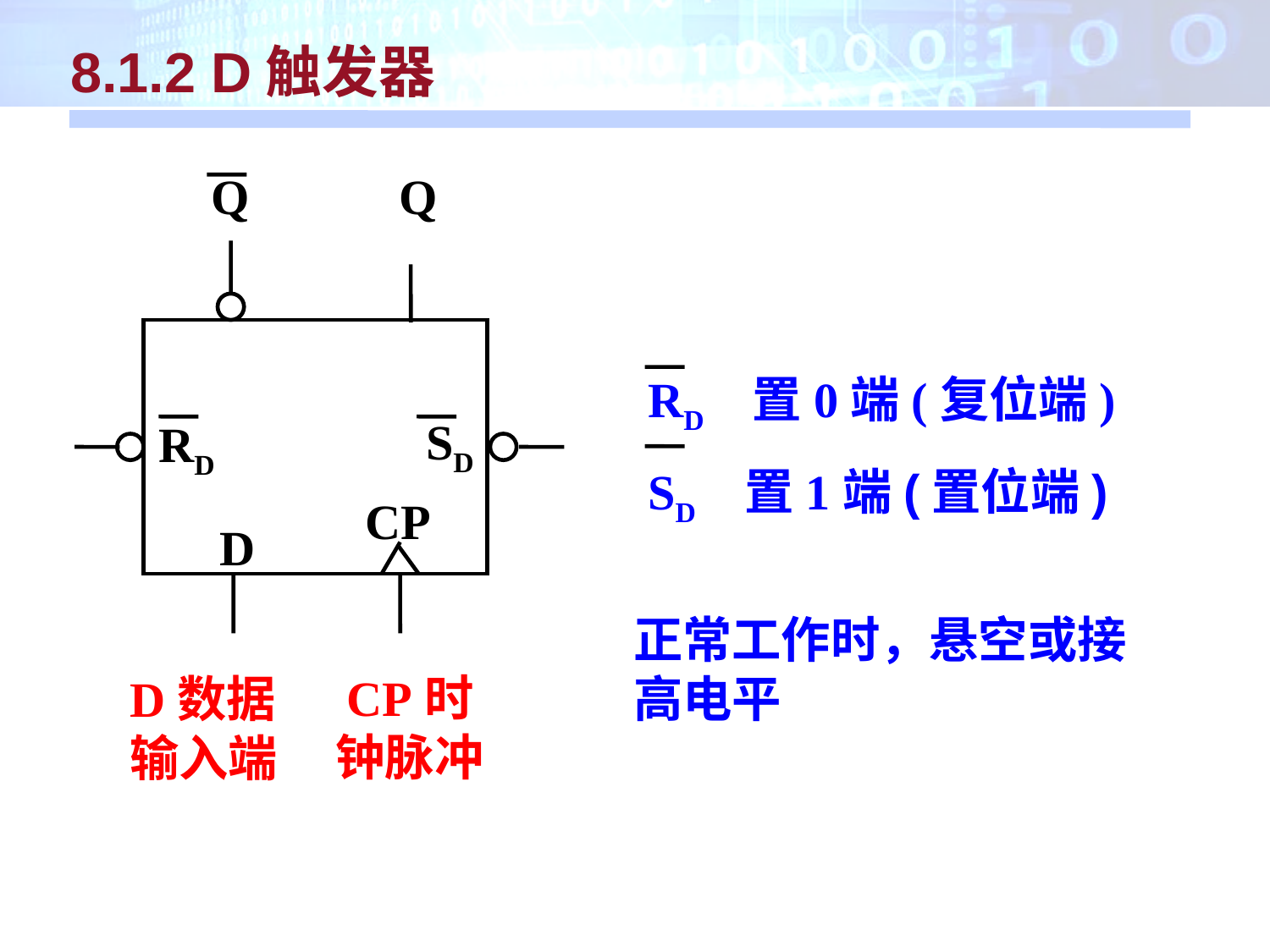

8.1.2 D触发器
Q

Q

SD
RD

CP
D

RD   置0端(复位端)
SD   置1端(置位端)

正常工作时，悬空或接高电平
CP时钟脉冲
D数据输入端